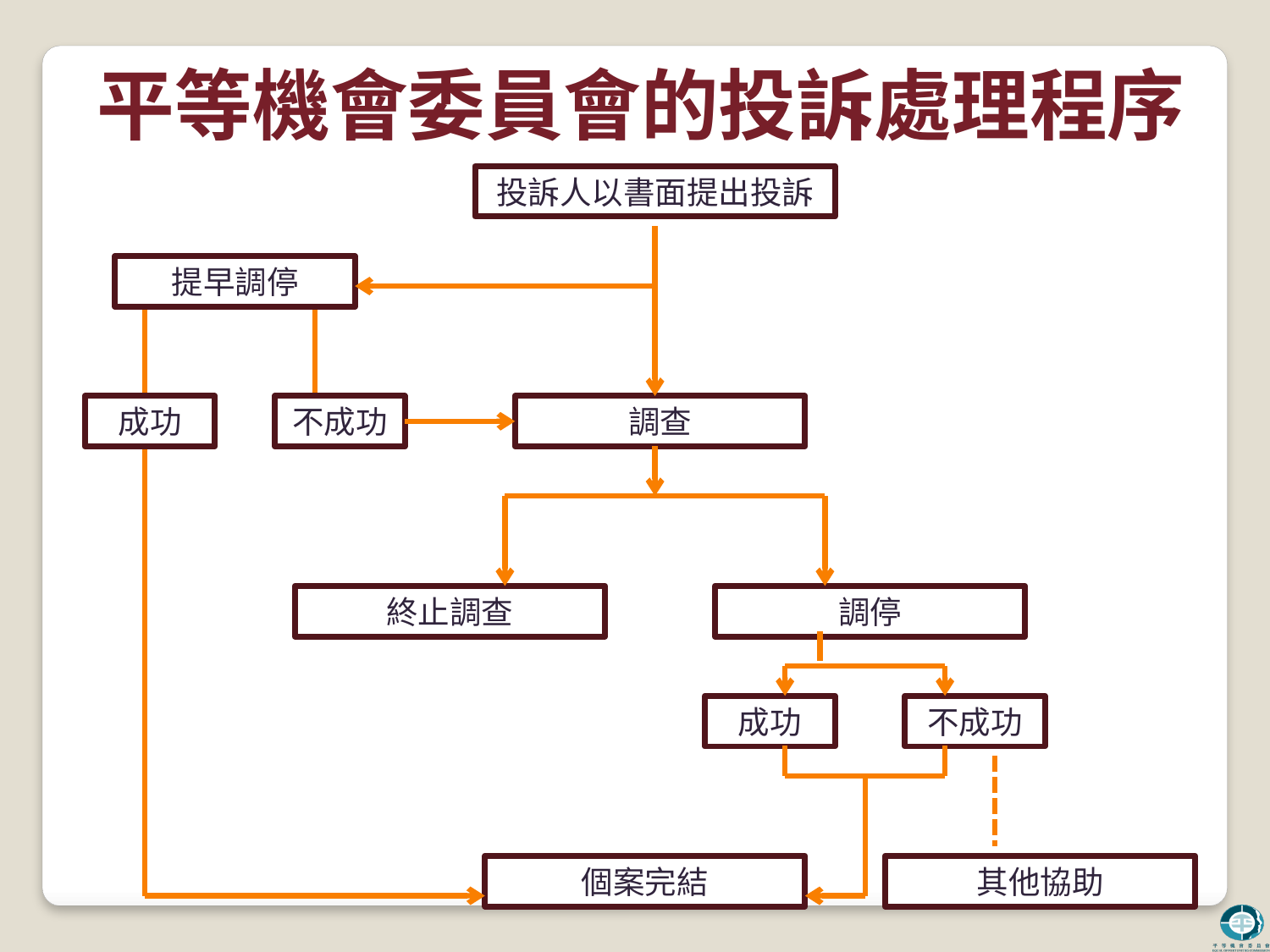

# 平等機會委員會的投訴處理程序
投訴人以書面提出投訴
提早調停
成功
不成功
調查
終止調查
調停
成功
不成功
個案完結
其他協助